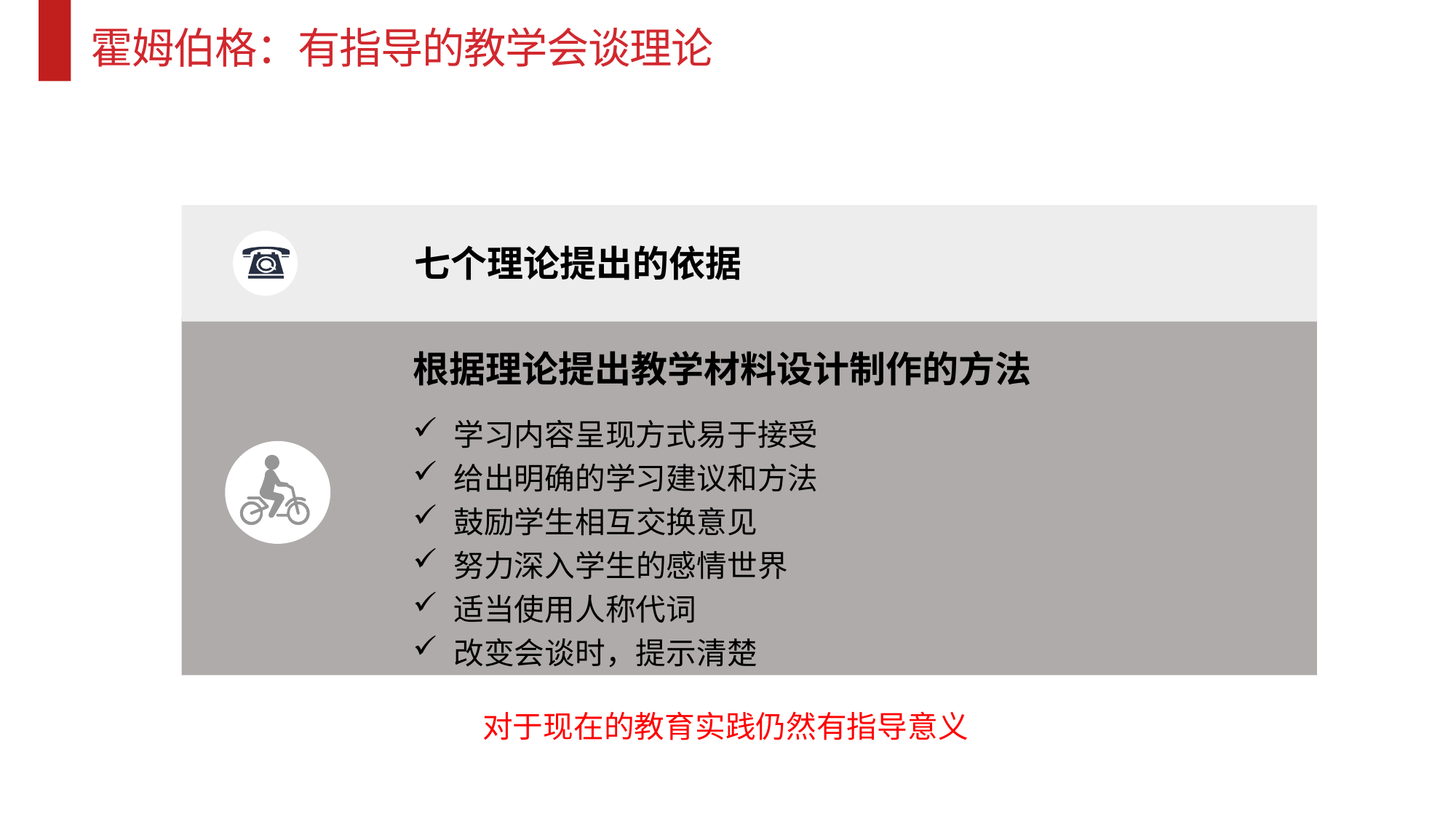

霍姆伯格：有指导的教学会谈理论

七个理论提出的依据

根据理论提出教学材料设计制作的方法
学习内容呈现方式易于接受
给出明确的学习建议和方法
鼓励学生相互交换意见
努力深入学生的感情世界
适当使用人称代词
改变会谈时，提示清楚
 对于现在的教育实践仍然有指导意义